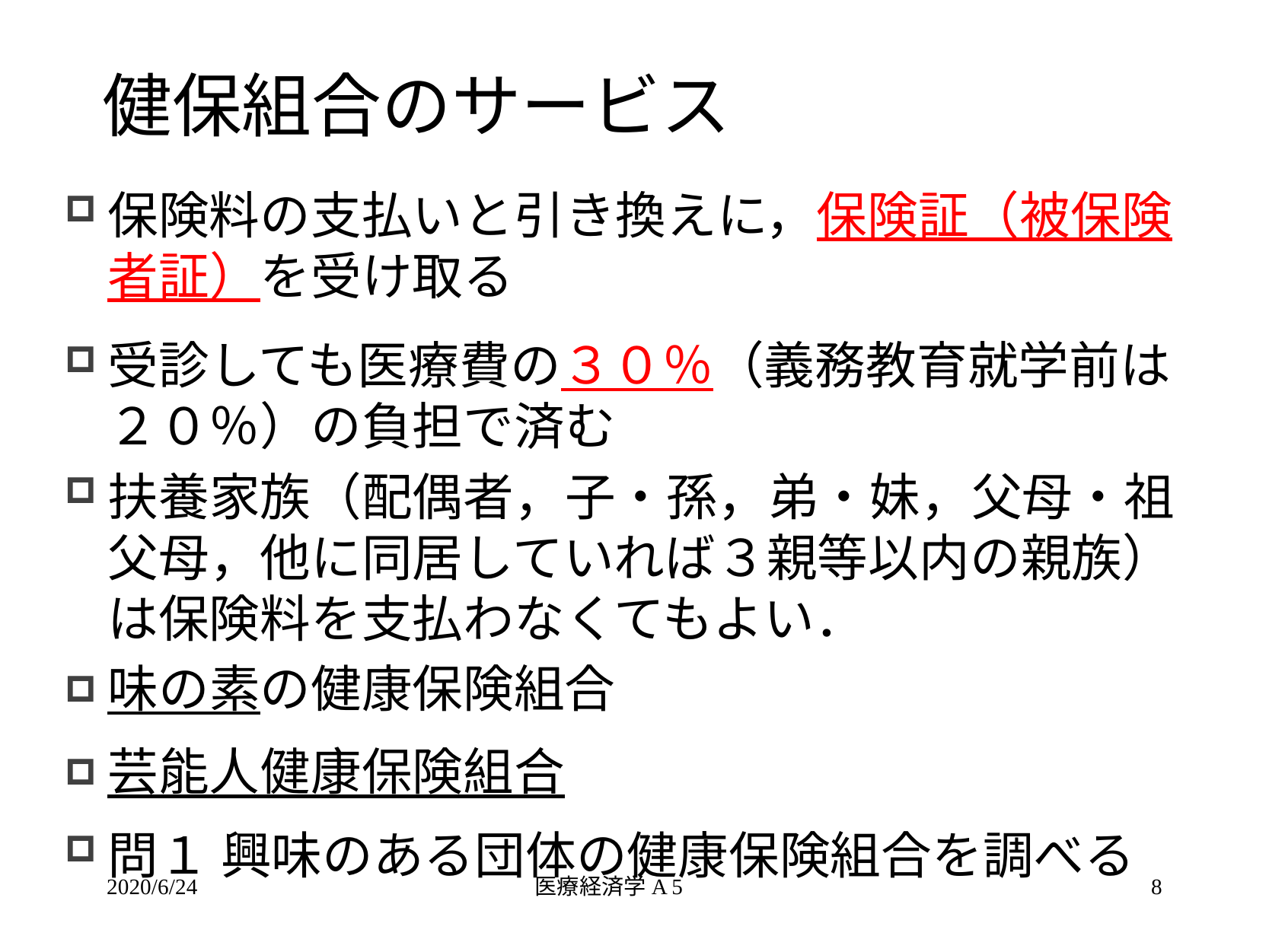

# 健保組合のサービス
保険料の支払いと引き換えに，保険証（被保険者証）を受け取る
受診しても医療費の３０％（義務教育就学前は２０％）の負担で済む
扶養家族（配偶者，子・孫，弟・妹，父母・祖父母，他に同居していれば３親等以内の親族）は保険料を支払わなくてもよい．
味の素の健康保険組合
芸能人健康保険組合
問１ 興味のある団体の健康保険組合を調べる

2020/6/24
医療経済学A 5
8